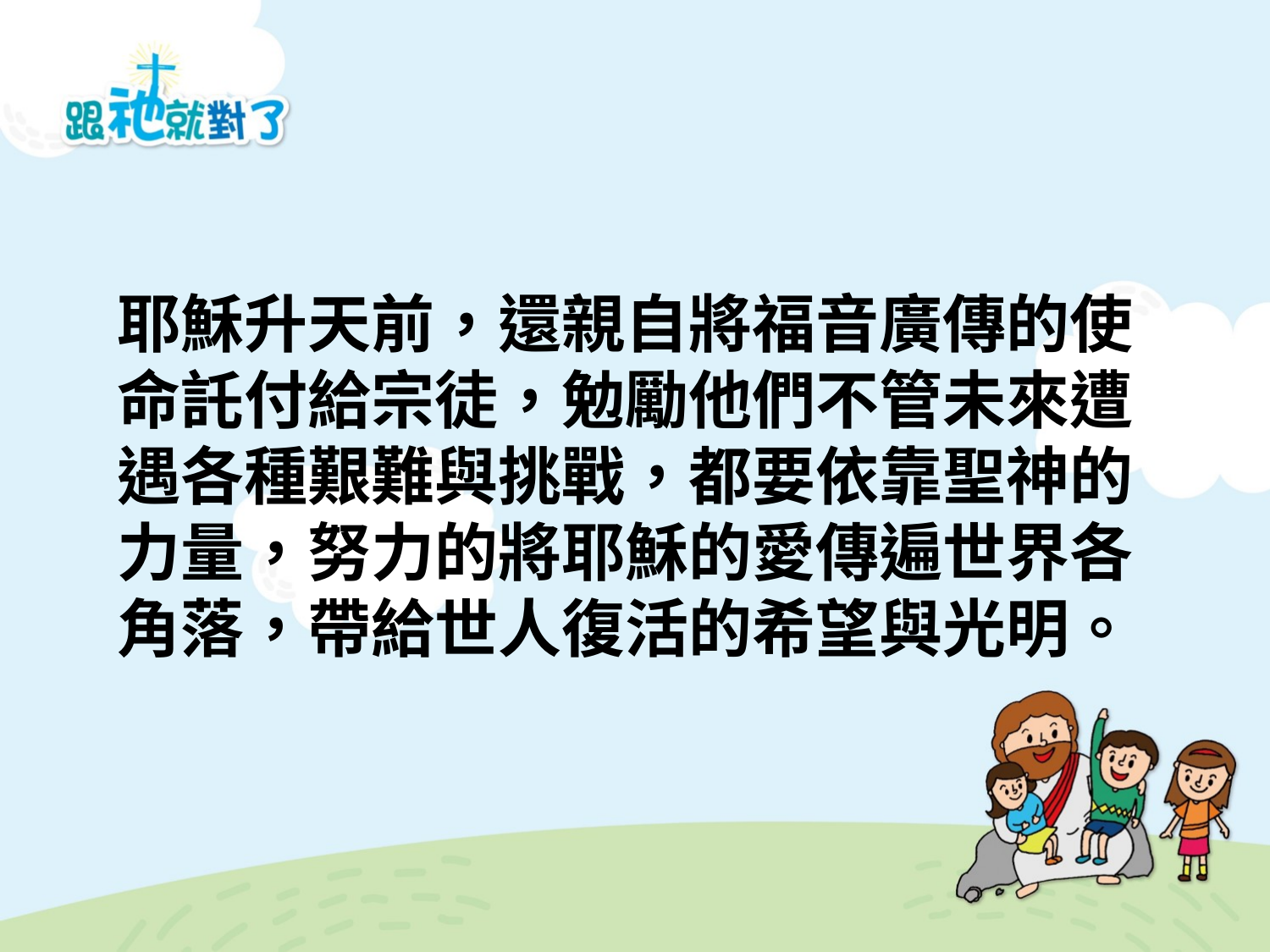

耶穌升天前，還親自將福音廣傳的使命託付給宗徒，勉勵他們不管未來遭遇各種艱難與挑戰，都要依靠聖神的力量，努力的將耶穌的愛傳遍世界各角落，帶給世人復活的希望與光明。